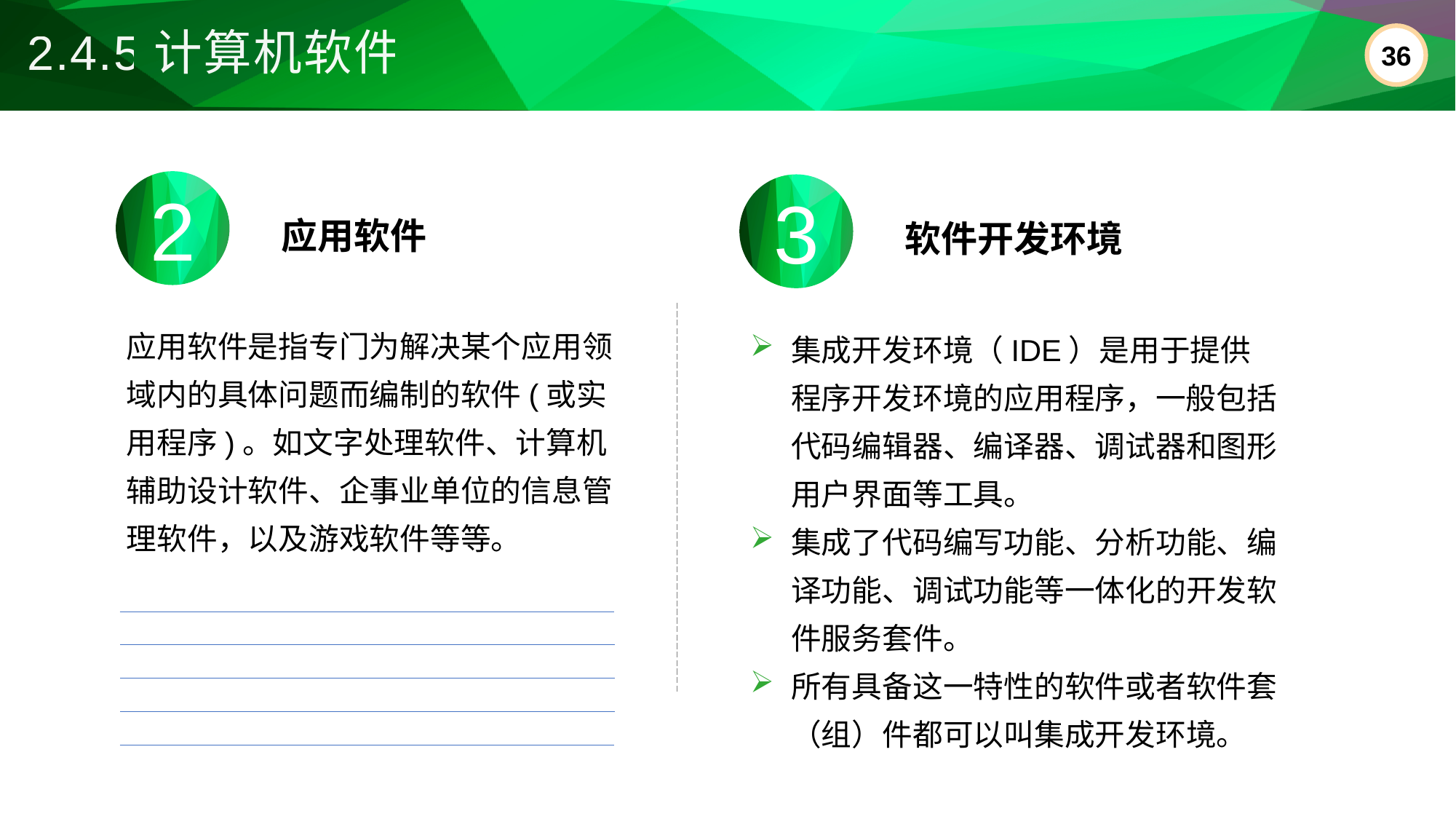

2.4.5计算机软件
2
3
应用软件
软件开发环境
应用软件是指专门为解决某个应用领域内的具体问题而编制的软件(或实用程序)。如文字处理软件、计算机辅助设计软件、企事业单位的信息管理软件，以及游戏软件等等。
集成开发环境（IDE）是用于提供程序开发环境的应用程序，一般包括代码编辑器、编译器、调试器和图形用户界面等工具。
集成了代码编写功能、分析功能、编译功能、调试功能等一体化的开发软件服务套件。
所有具备这一特性的软件或者软件套（组）件都可以叫集成开发环境。